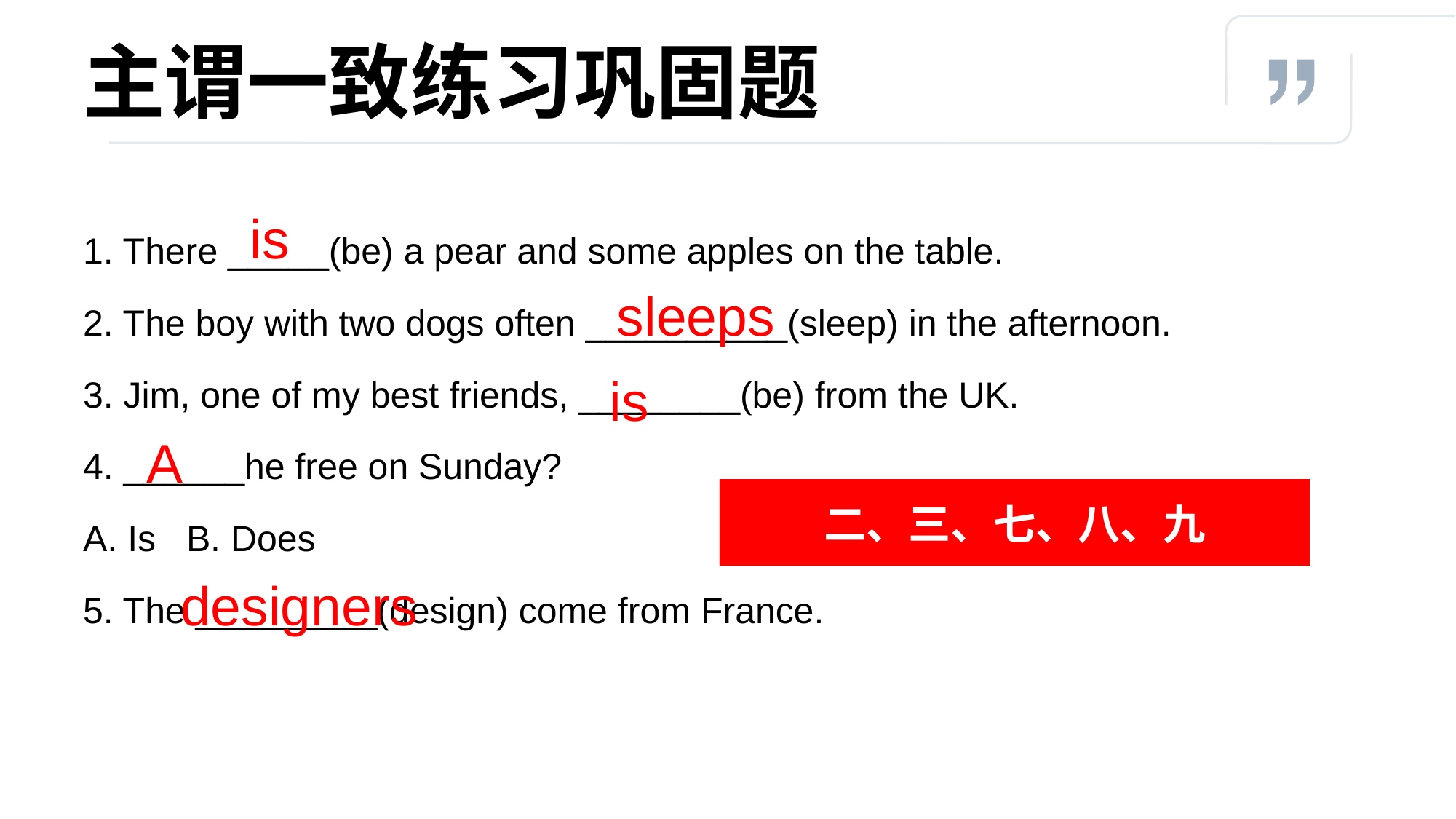

# 主谓一致练习巩固题

1. There _____(be) a pear and some apples on the table.
2. The boy with two dogs often __________(sleep) in the afternoon.
3. Jim, one of my best friends, ________(be) from the UK.
4. ______he free on Sunday?
A. Is   B. Does
5. The _________(design) come from France.
is
sleeps
is
A
二、三、七、八、九
designers